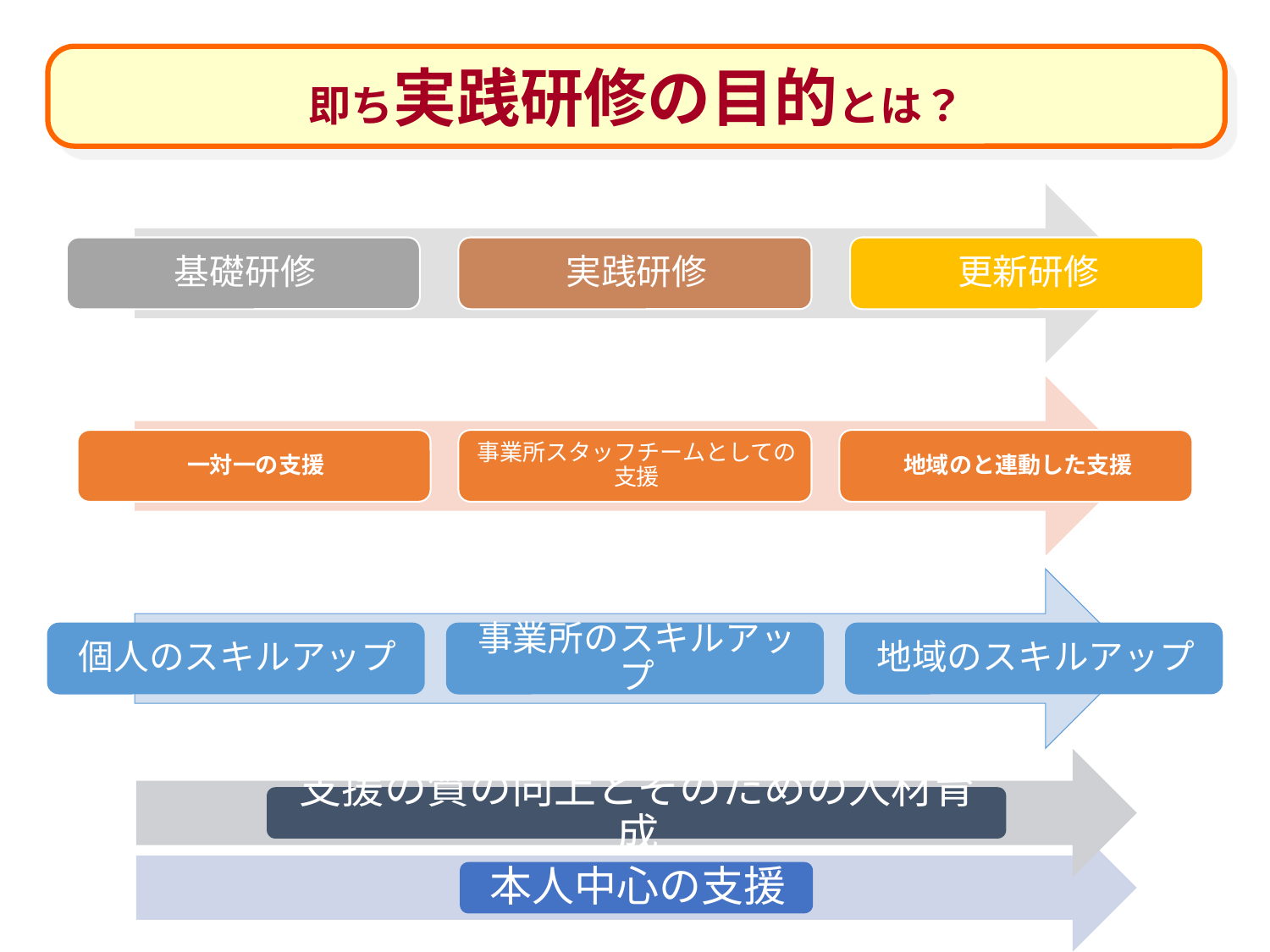

即ち実践研修の目的とは？
基礎研修
実践研修
更新研修
一対一の支援
事業所スタッフチームとしての支援
地域のと連動した支援
個人のスキルアップ
事業所のスキルアップ
地域のスキルアップ
支援の質の向上とそのための人材育成
本人中心の支援